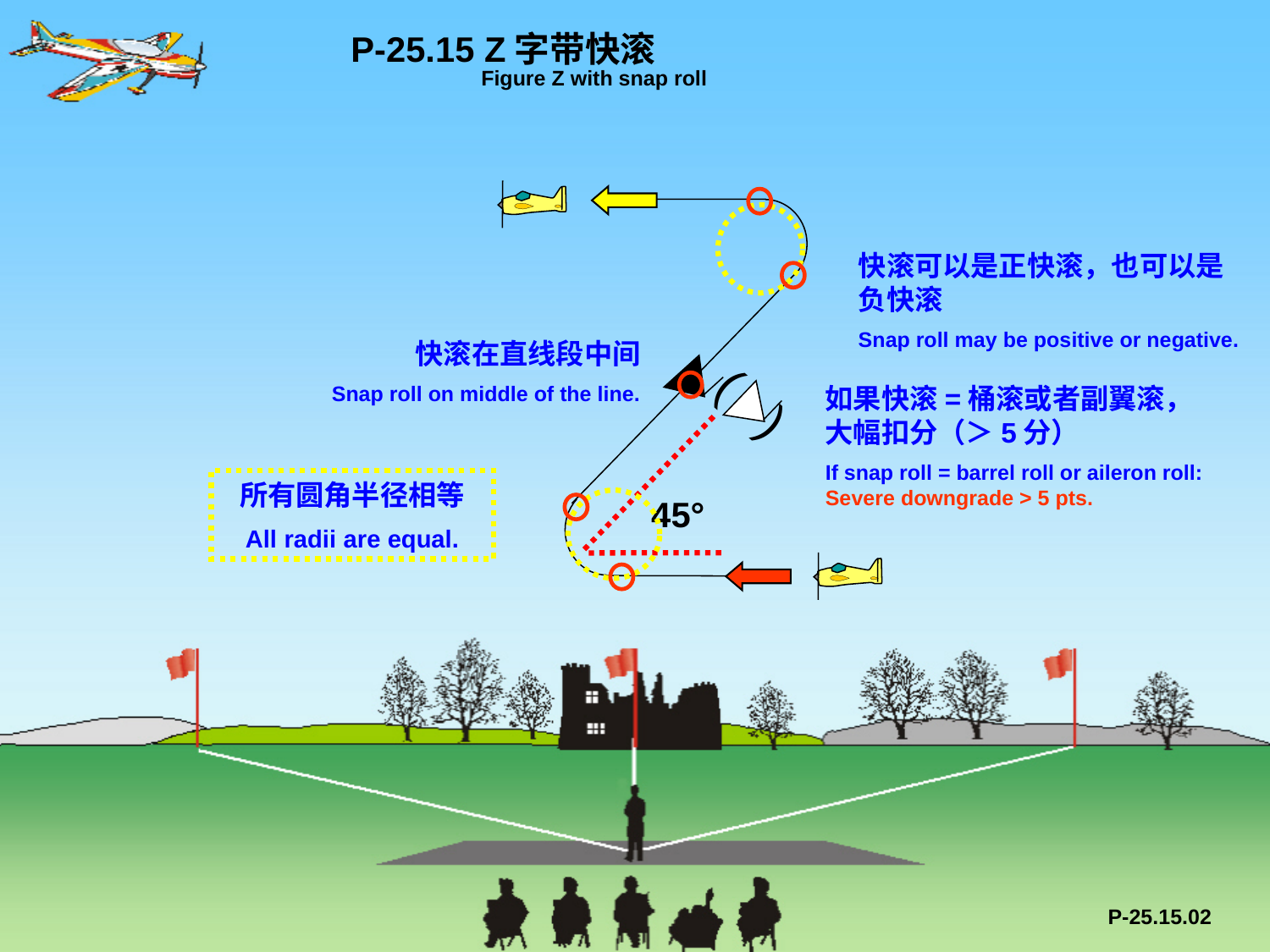

P-25.15 Z字带快滚
                      Figure Z with snap roll

快滚可以是正快滚，也可以是负快滚
Snap roll may be positive or negative.

快滚在直线段中间
Snap roll on middle of the line.

如果快滚=桶滚或者副翼滚，大幅扣分（＞5分）
If snap roll = barrel roll or aileron roll:
Severe downgrade > 5 pts.

(   )

45°
所有圆角半径相等
All radii are equal.

P-25.15.02